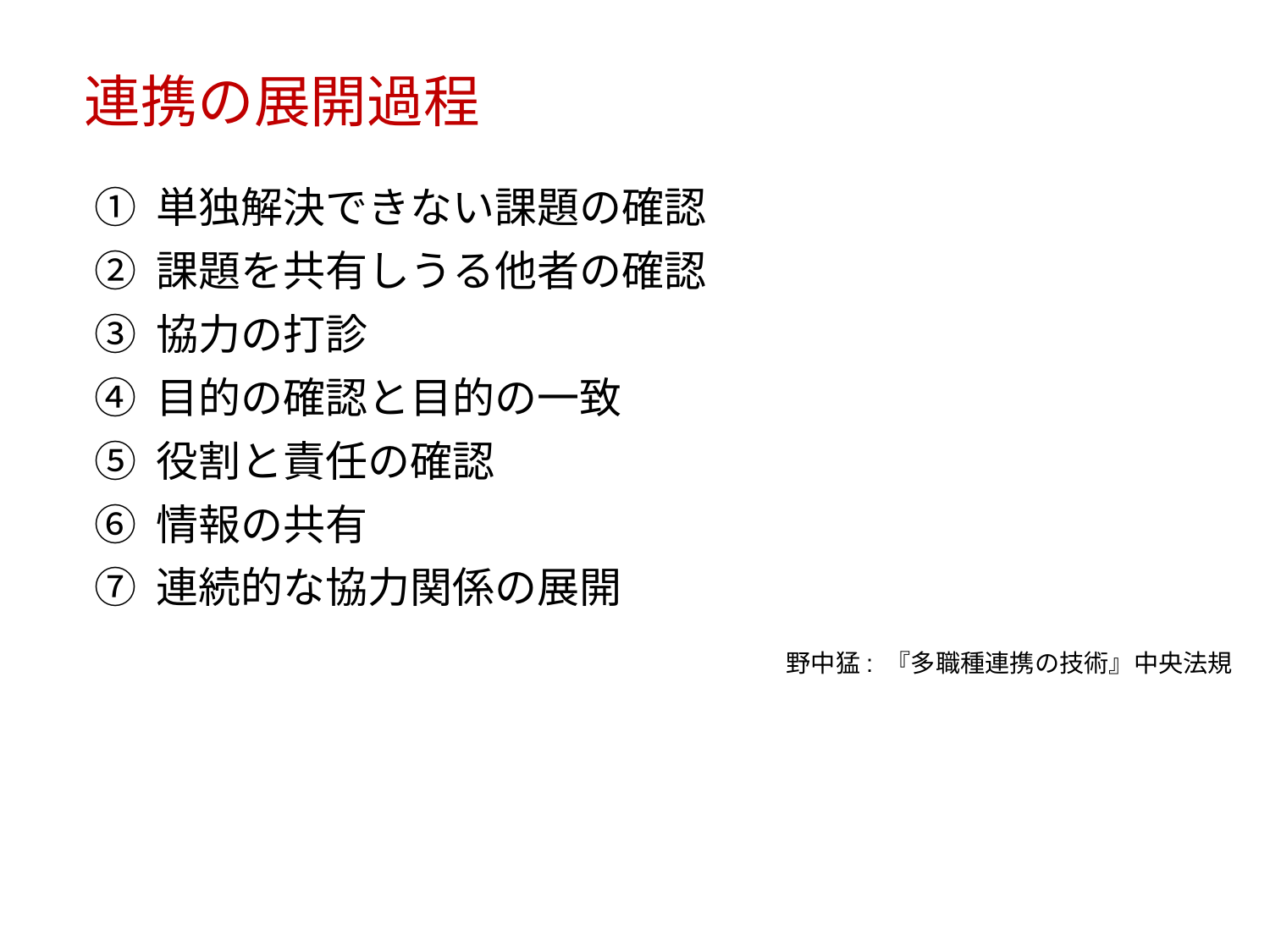

連携の展開過程
① 単独解決できない課題の確認
② 課題を共有しうる他者の確認
③ 協力の打診
④ 目的の確認と目的の一致
⑤ 役割と責任の確認
⑥ 情報の共有
⑦ 連続的な協力関係の展開
野中猛: 『多職種連携の技術』中央法規